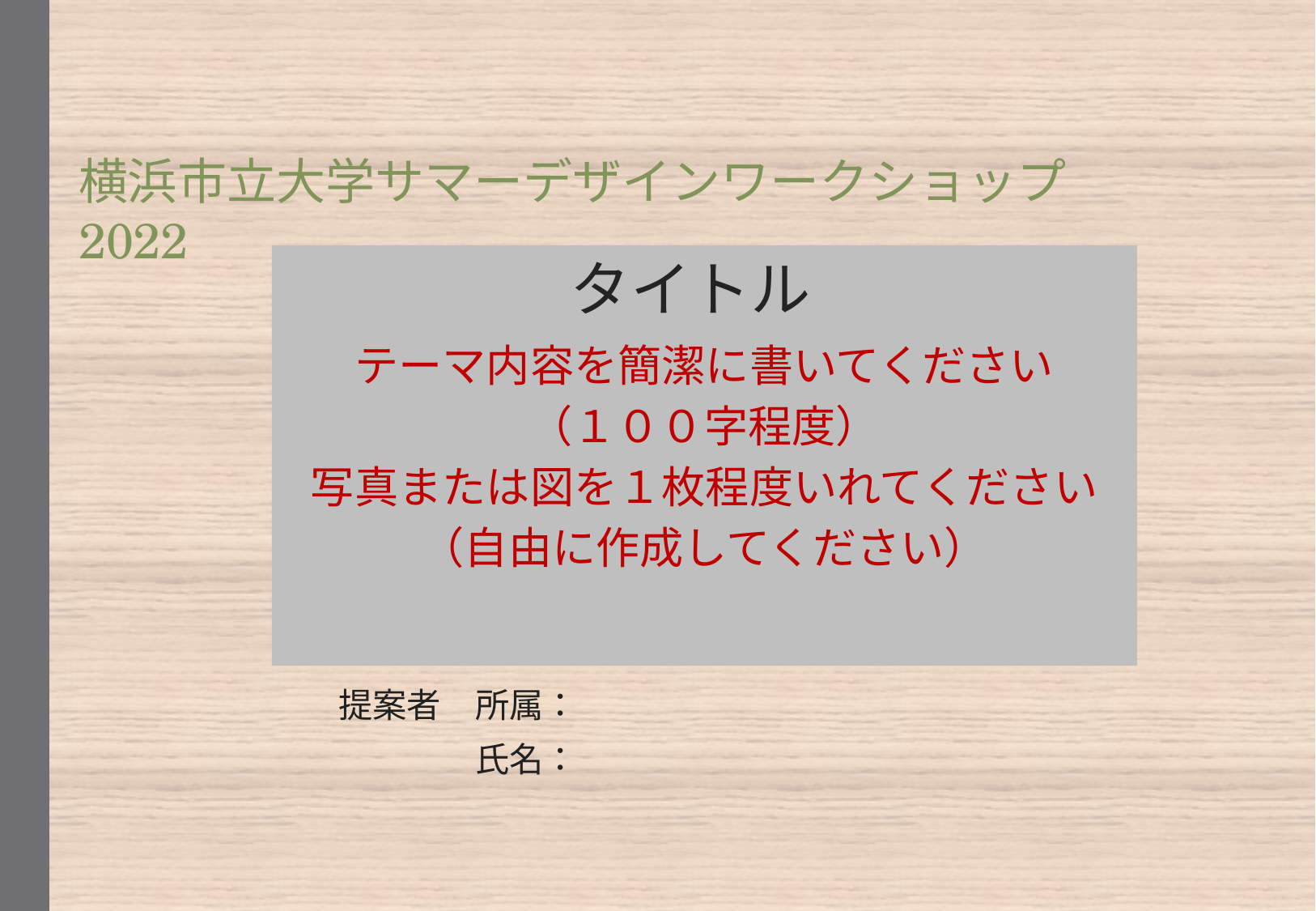

横浜市立大学サマーデザインワークショップ　2022
テーマ内容を簡潔に書いてください
（１００字程度）
写真または図を１枚程度いれてください
（自由に作成してください）
タイトル
提案者　所属：
　　　　氏名：